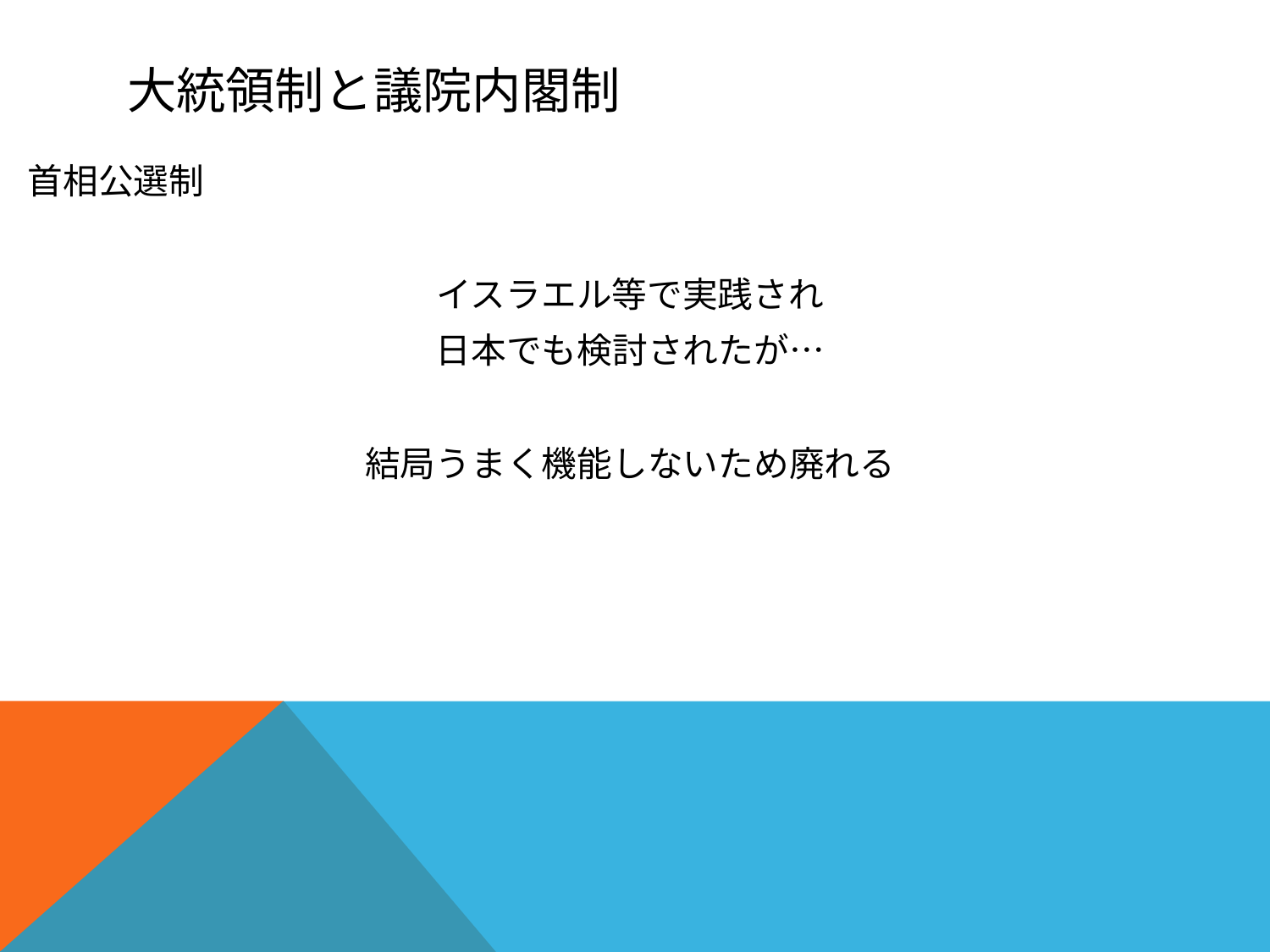

# 大統領制と議院内閣制
首相公選制

イスラエル等で実践され
日本でも検討されたが…

結局うまく機能しないため廃れる